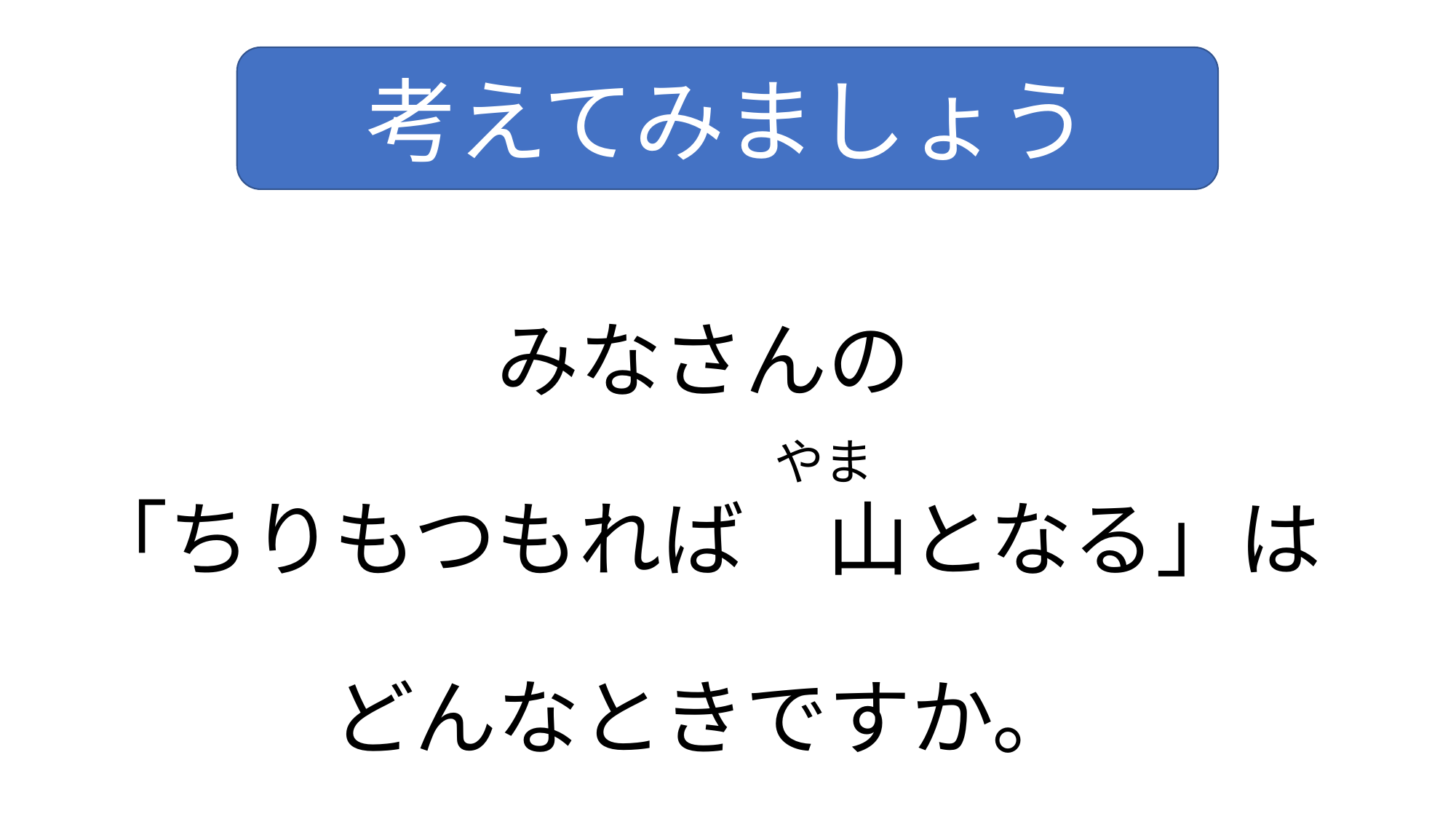

考えてみましょう
# みなさんの やま 「ちりもつもれば　山となる」は どんなときですか。